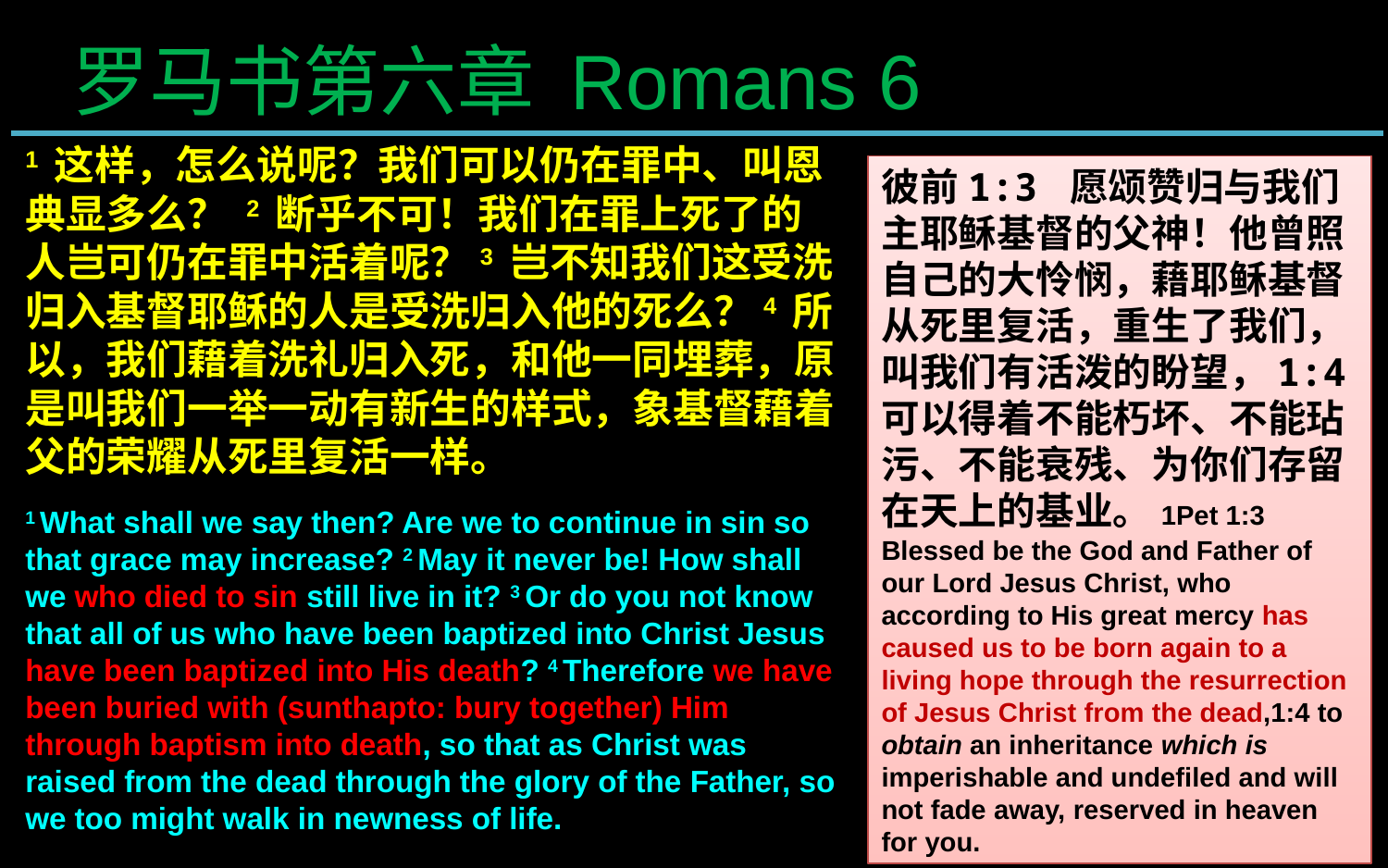

罗马书第六章 Romans 6
1 这样，怎么说呢？我们可以仍在罪中、叫恩典显多么？ 2 断乎不可！我们在罪上死了的人岂可仍在罪中活着呢？3 岂不知我们这受洗归入基督耶稣的人是受洗归入他的死么？4 所以，我们藉着洗礼归入死，和他一同埋葬，原是叫我们一举一动有新生的样式，象基督藉着父的荣耀从死里复活一样。
1 What shall we say then? Are we to continue in sin so that grace may increase? 2 May it never be! How shall we who died to sin still live in it? 3 Or do you not know that all of us who have been baptized into Christ Jesus have been baptized into His death? 4 Therefore we have been buried with (sunthapto: bury together) Him through baptism into death, so that as Christ was raised from the dead through the glory of the Father, so we too might walk in newness of life.
彼前1:3 愿颂赞归与我们主耶稣基督的父神！他曾照自己的大怜悯，藉耶稣基督从死里复活，重生了我们，叫我们有活泼的盼望，1:4 可以得着不能朽坏、不能玷污、不能衰残、为你们存留在天上的基业。1Pet 1:3 Blessed be the God and Father of our Lord Jesus Christ, who according to His great mercy has caused us to be born again to a living hope through the resurrection of Jesus Christ from the dead,1:4 to obtain an inheritance which is imperishable and undefiled and will not fade away, reserved in heaven for you.